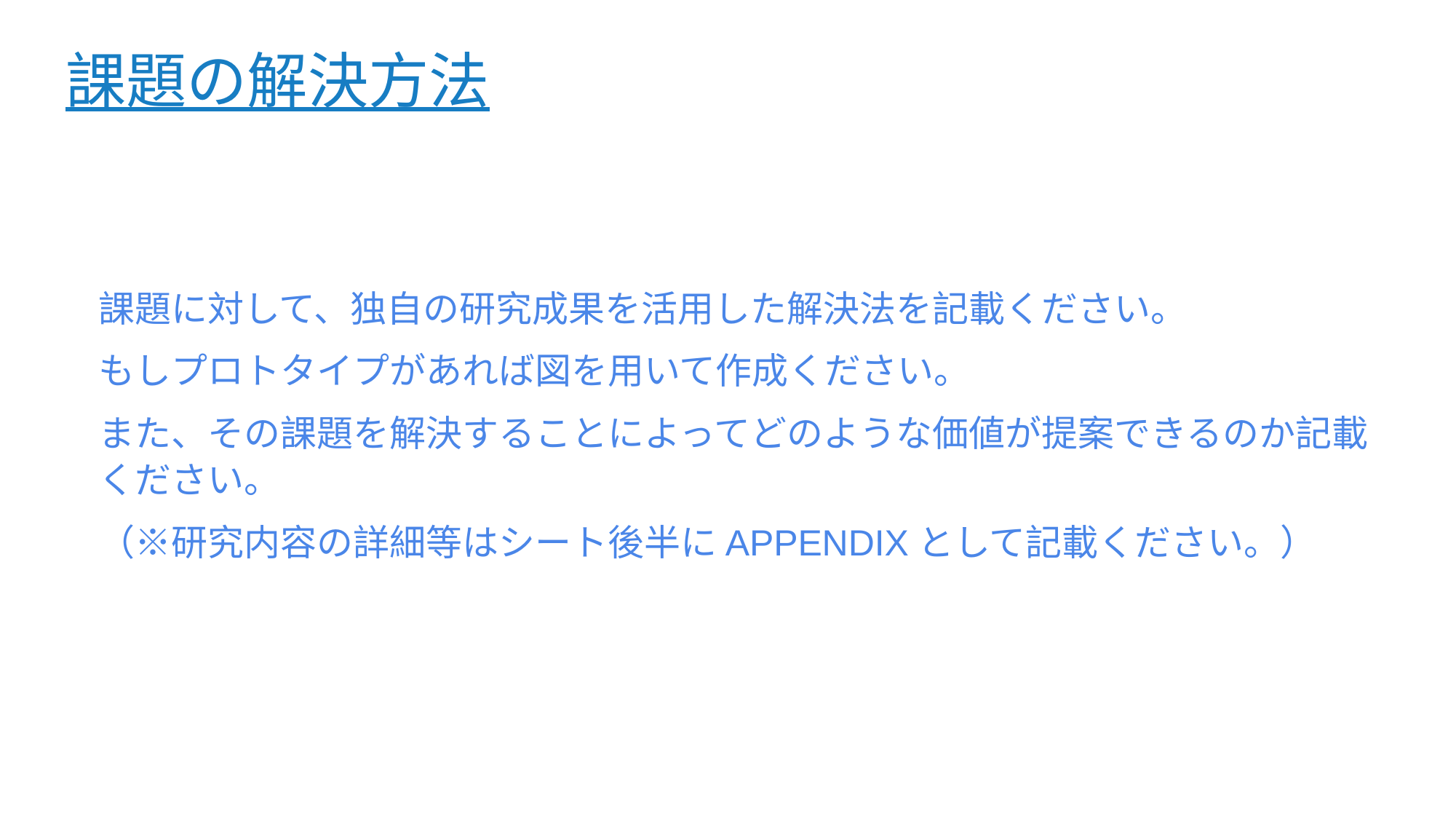

# 課題の解決方法
課題に対して、独自の研究成果を活用した解決法を記載ください。
もしプロトタイプがあれば図を用いて作成ください。
また、その課題を解決することによってどのような価値が提案できるのか記載ください。
（※研究内容の詳細等はシート後半にAPPENDIXとして記載ください。）